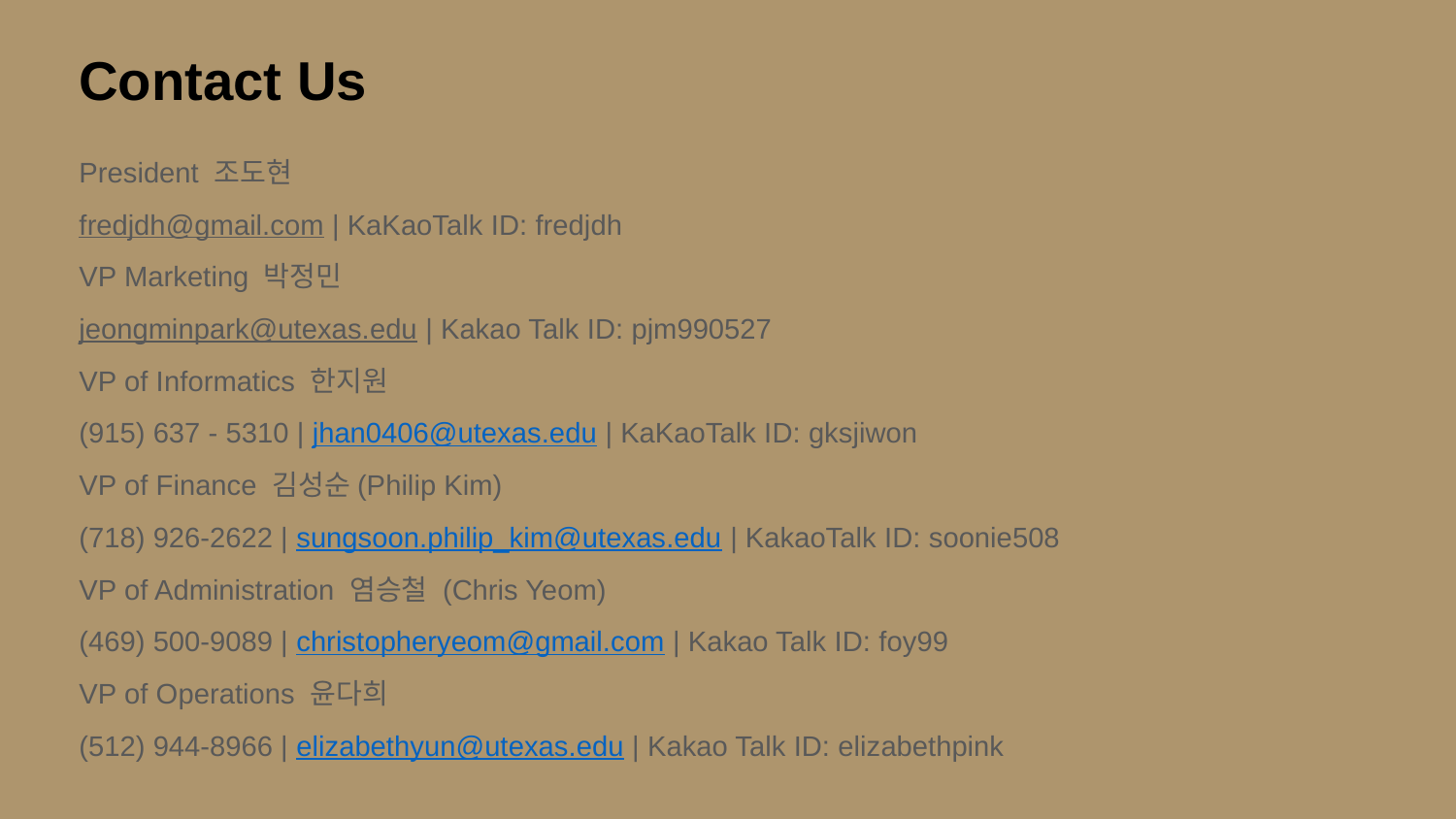

Contact Us
President 조도현
fredjdh@gmail.com | KaKaoTalk ID: fredjdh
VP Marketing 박정민
jeongminpark@utexas.edu | Kakao Talk ID: pjm990527
VP of Informatics 한지원
(915) 637 - 5310 | jhan0406@utexas.edu | KaKaoTalk ID: gksjiwon
VP of Finance 김성순(Philip Kim)
(718) 926-2622 | sungsoon.philip_kim@utexas.edu | KakaoTalk ID: soonie508
VP of Administration 염승철 (Chris Yeom)
(469) 500-9089 | christopheryeom@gmail.com | Kakao Talk ID: foy99
VP of Operations 윤다희
(512) 944-8966 | elizabethyun@utexas.edu | Kakao Talk ID: elizabethpink